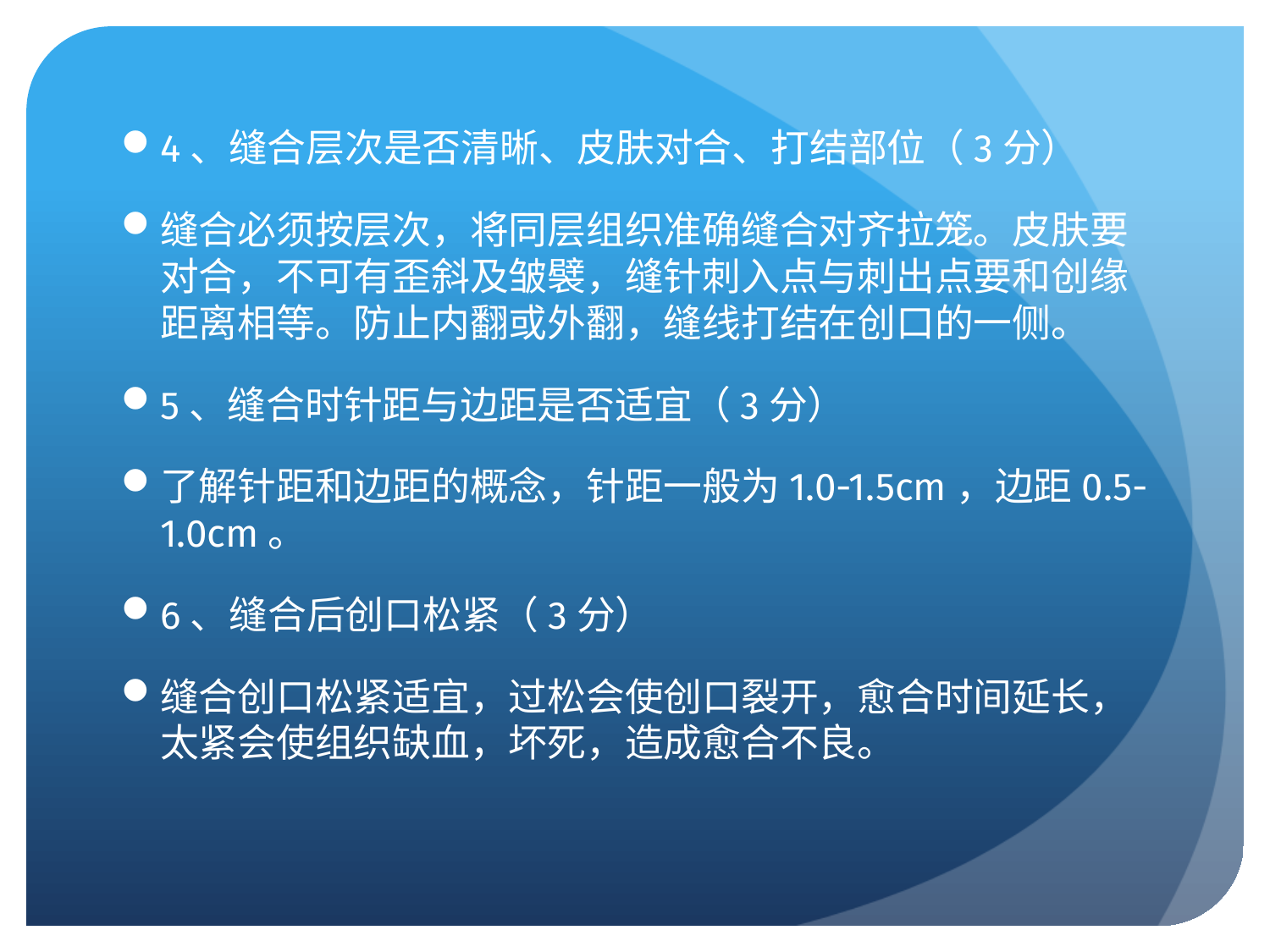

4、缝合层次是否清晰、皮肤对合、打结部位（3分）
缝合必须按层次，将同层组织准确缝合对齐拉笼。皮肤要对合，不可有歪斜及皱襞，缝针刺入点与刺出点要和创缘距离相等。防止内翻或外翻，缝线打结在创口的一侧。
5、缝合时针距与边距是否适宜（3分）
了解针距和边距的概念，针距一般为1.0-1.5cm，边距0.5-1.0cm。
6、缝合后创口松紧（3分）
缝合创口松紧适宜，过松会使创口裂开，愈合时间延长，太紧会使组织缺血，坏死，造成愈合不良。